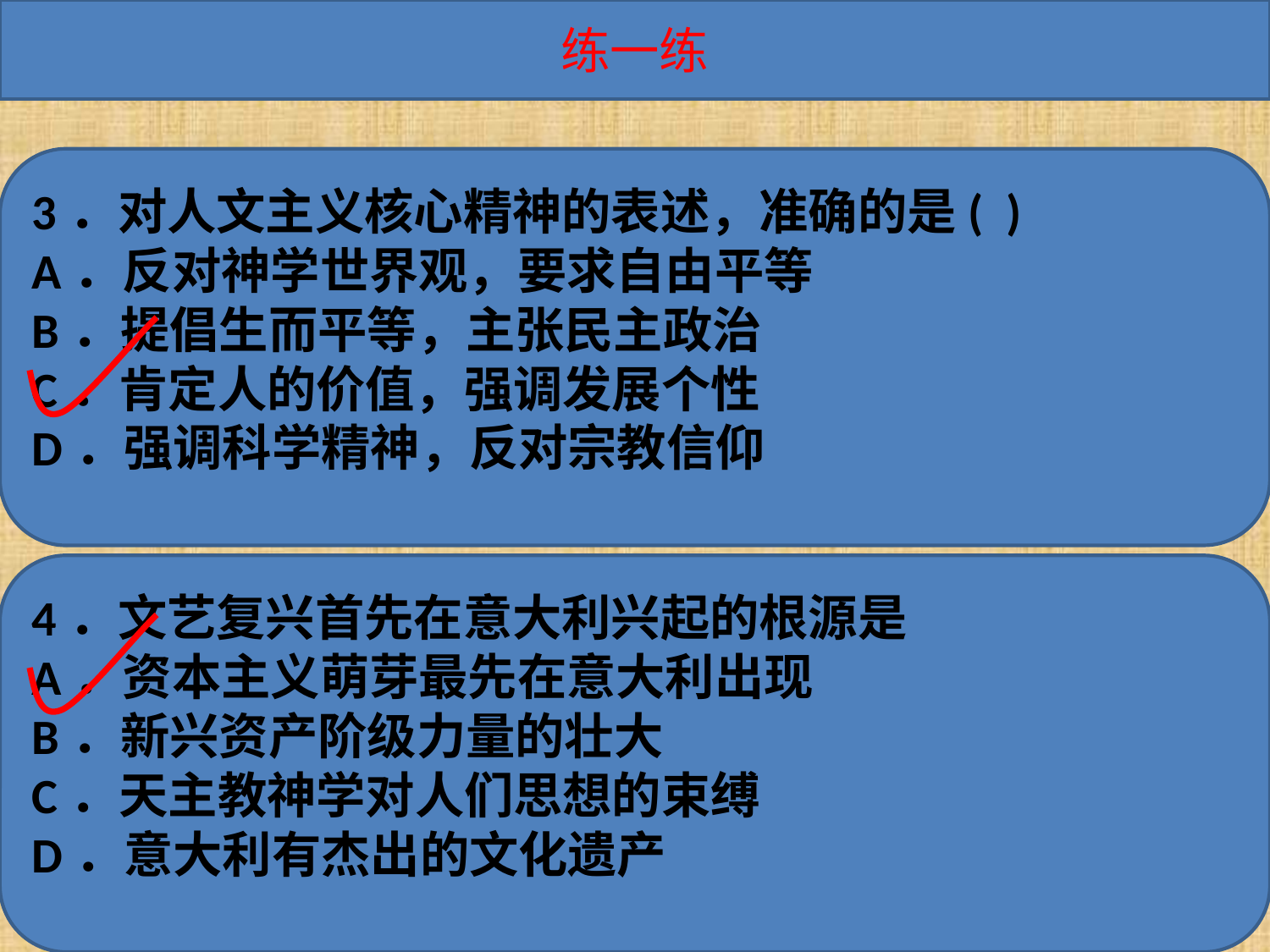

练一练
3．对人文主义核心精神的表述，准确的是(  )
A．反对神学世界观，要求自由平等
B．提倡生而平等，主张民主政治
C．肯定人的价值，强调发展个性
D．强调科学精神，反对宗教信仰

4．文艺复兴首先在意大利兴起的根源是
A．资本主义萌芽最先在意大利出现
B．新兴资产阶级力量的壮大
C．天主教神学对人们思想的束缚
D．意大利有杰出的文化遗产